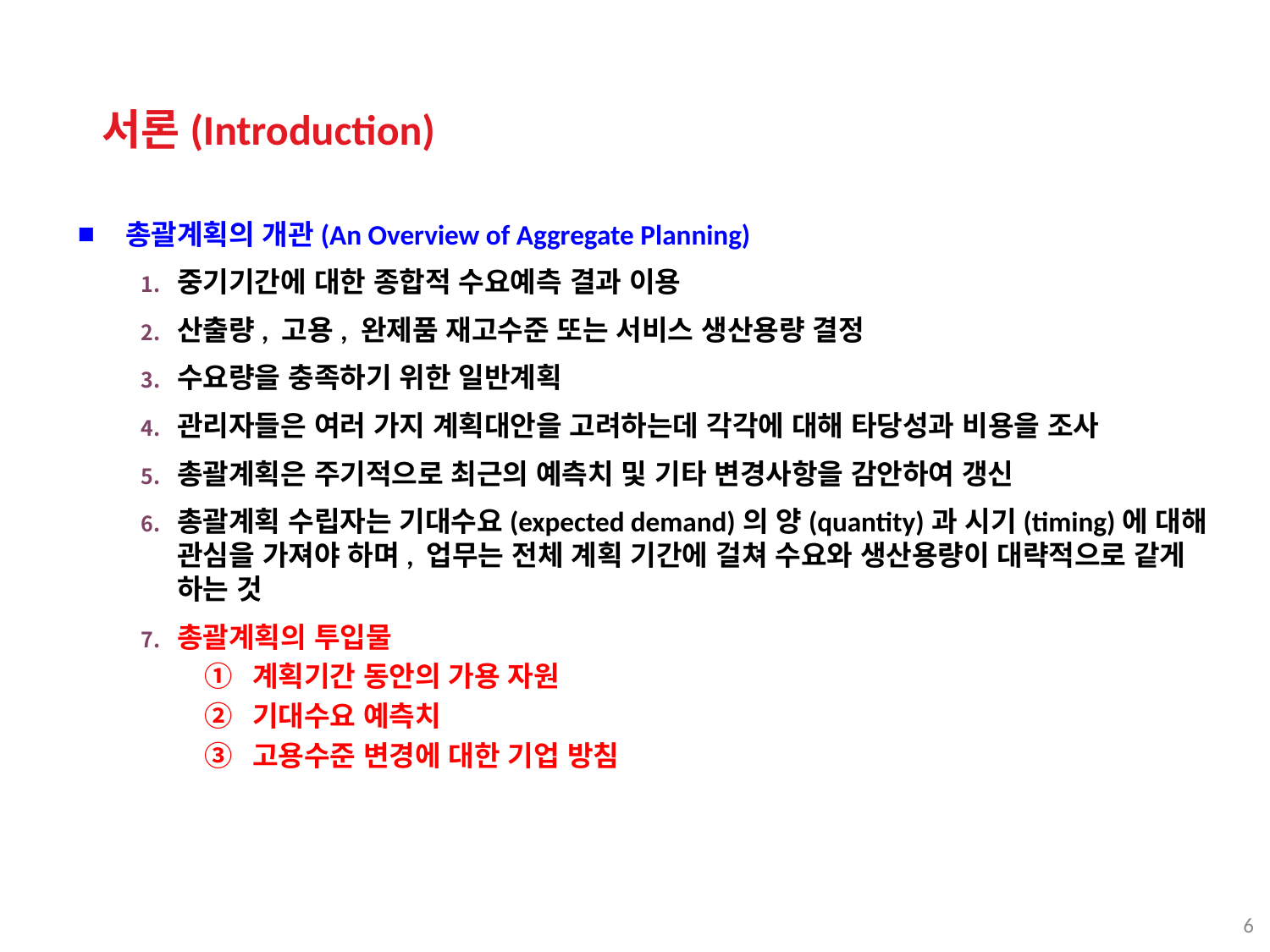

서론(Introduction)
총괄계획의 개관(An Overview of Aggregate Planning)
중기기간에 대한 종합적 수요예측 결과 이용
산출량, 고용, 완제품 재고수준 또는 서비스 생산용량 결정
수요량을 충족하기 위한 일반계획
관리자들은 여러 가지 계획대안을 고려하는데 각각에 대해 타당성과 비용을 조사
총괄계획은 주기적으로 최근의 예측치 및 기타 변경사항을 감안하여 갱신
총괄계획 수립자는 기대수요(expected demand)의 양(quantity)과 시기(timing)에 대해 관심을 가져야 하며, 업무는 전체 계획 기간에 걸쳐 수요와 생산용량이 대략적으로 같게 하는 것
총괄계획의 투입물
계획기간 동안의 가용 자원
기대수요 예측치
고용수준 변경에 대한 기업 방침

6